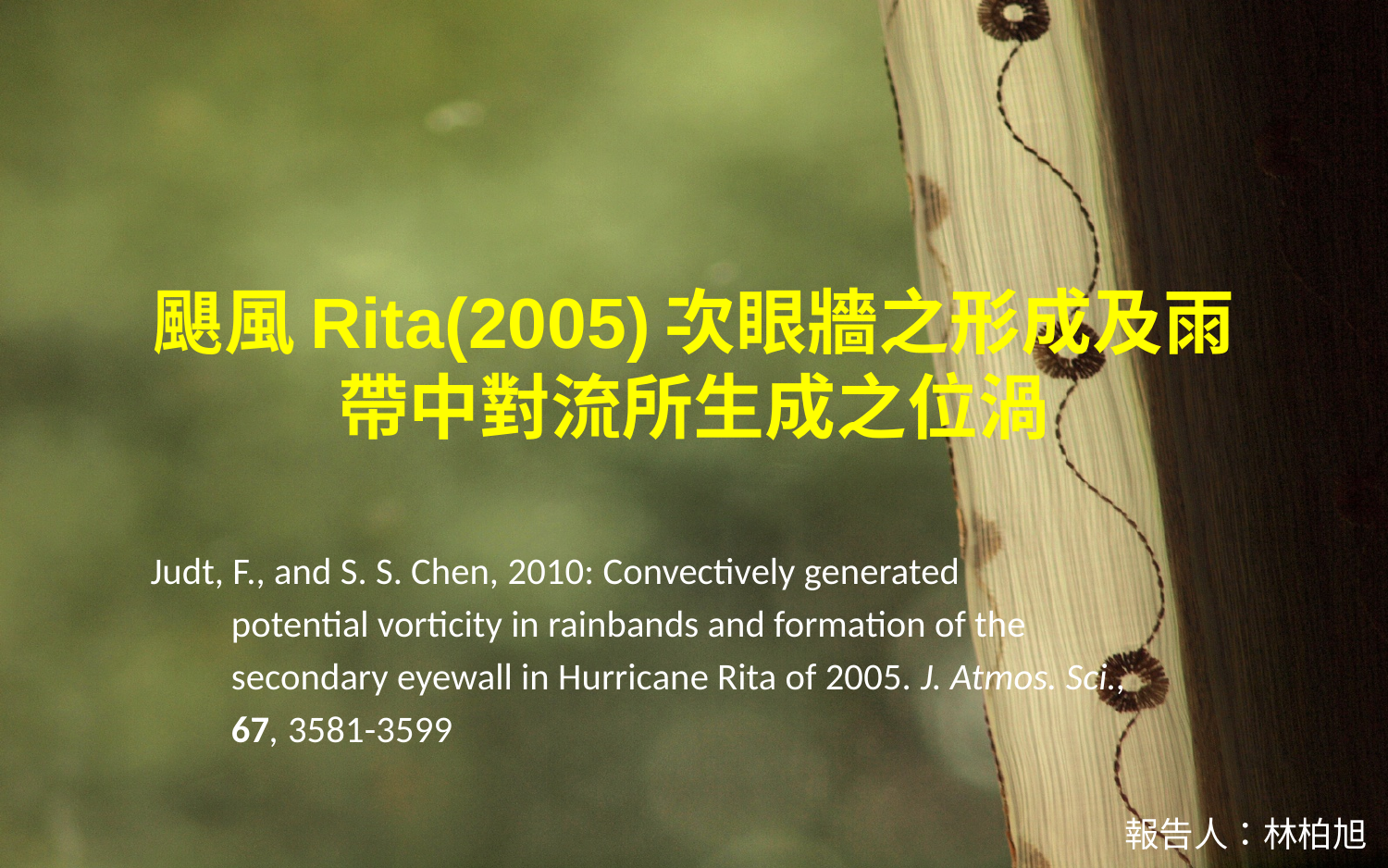

# 颶風Rita(2005)次眼牆之形成及雨帶中對流所生成之位渦
Judt, F., and S. S. Chen, 2010: Convectively generated
　　potential vorticity in rainbands and formation of the
　　secondary eyewall in Hurricane Rita of 2005. J. Atmos. Sci.,
　　67, 3581-3599
報告人：林柏旭